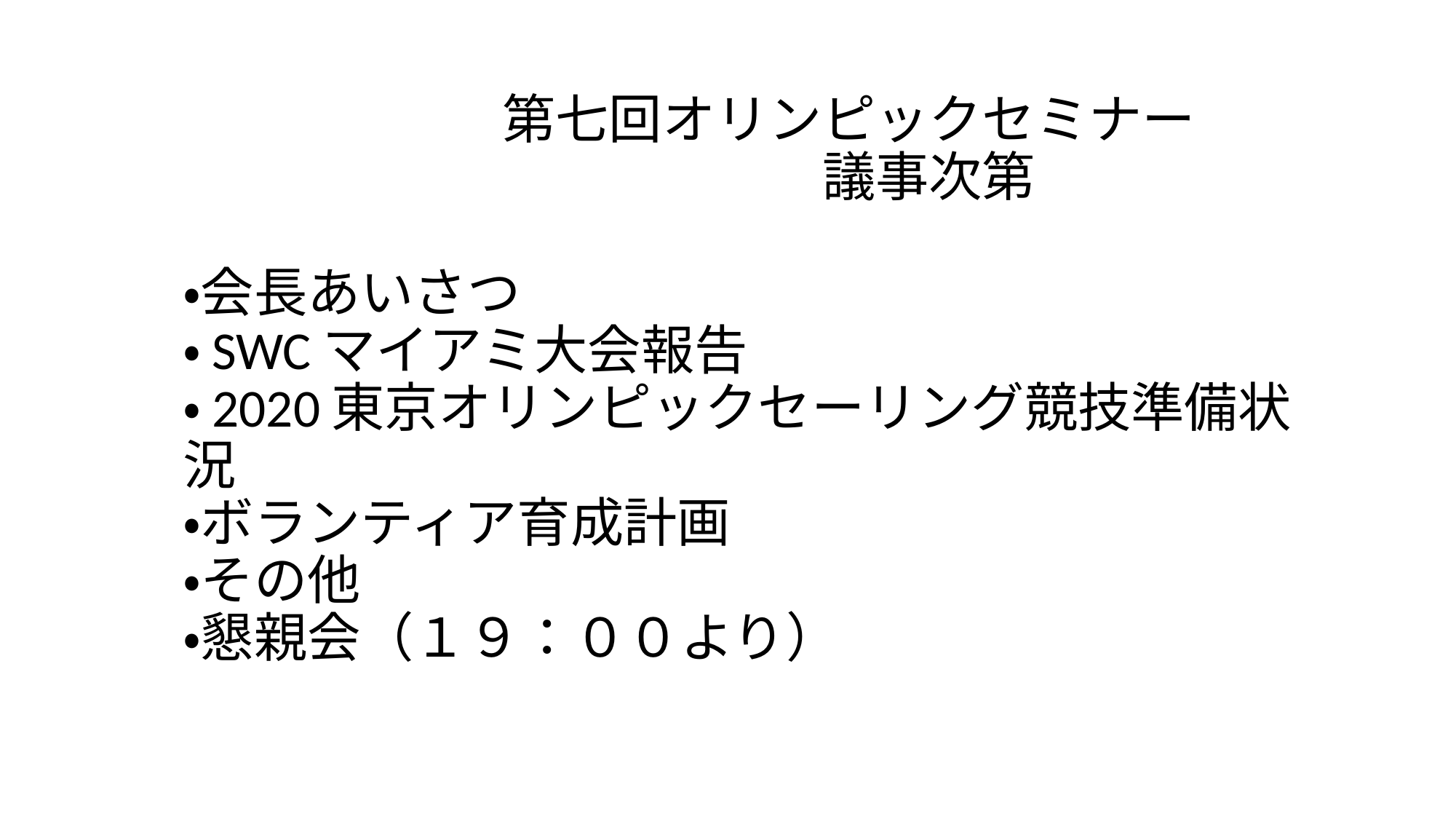

# 第七回オリンピックセミナー 　　　　　　　　　　　　議事次第   ・会長あいさつ ・SWCマイアミ大会報告 ・2020東京オリンピックセーリング競技準備状況 ・ボランティア育成計画 ・その他 ・懇親会（１９：００より）